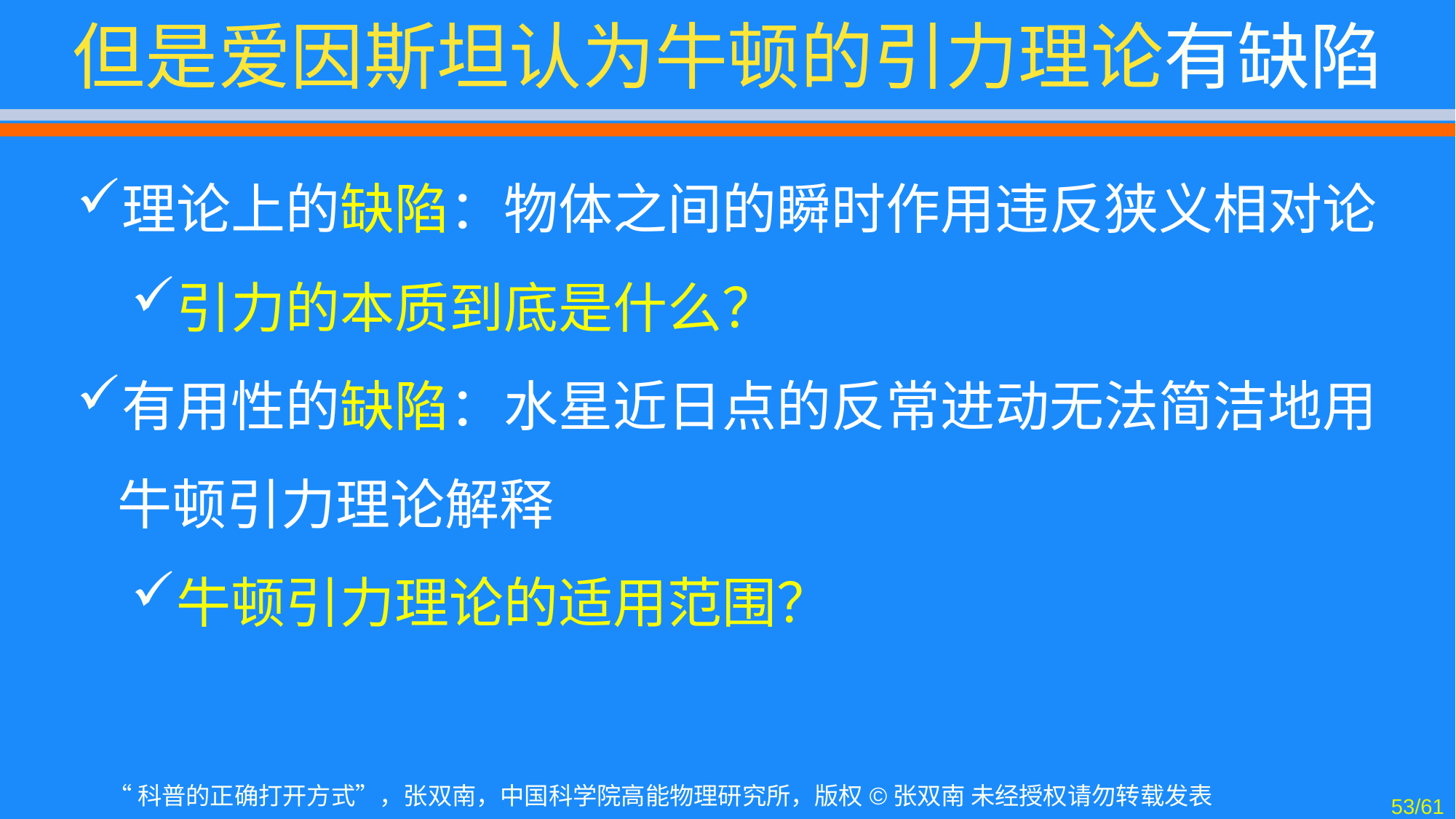

# 但是爱因斯坦认为牛顿的引力理论有缺陷
理论上的缺陷：物体之间的瞬时作用违反狭义相对论
引力的本质到底是什么？
有用性的缺陷：水星近日点的反常进动无法简洁地用牛顿引力理论解释
牛顿引力理论的适用范围？

53/61